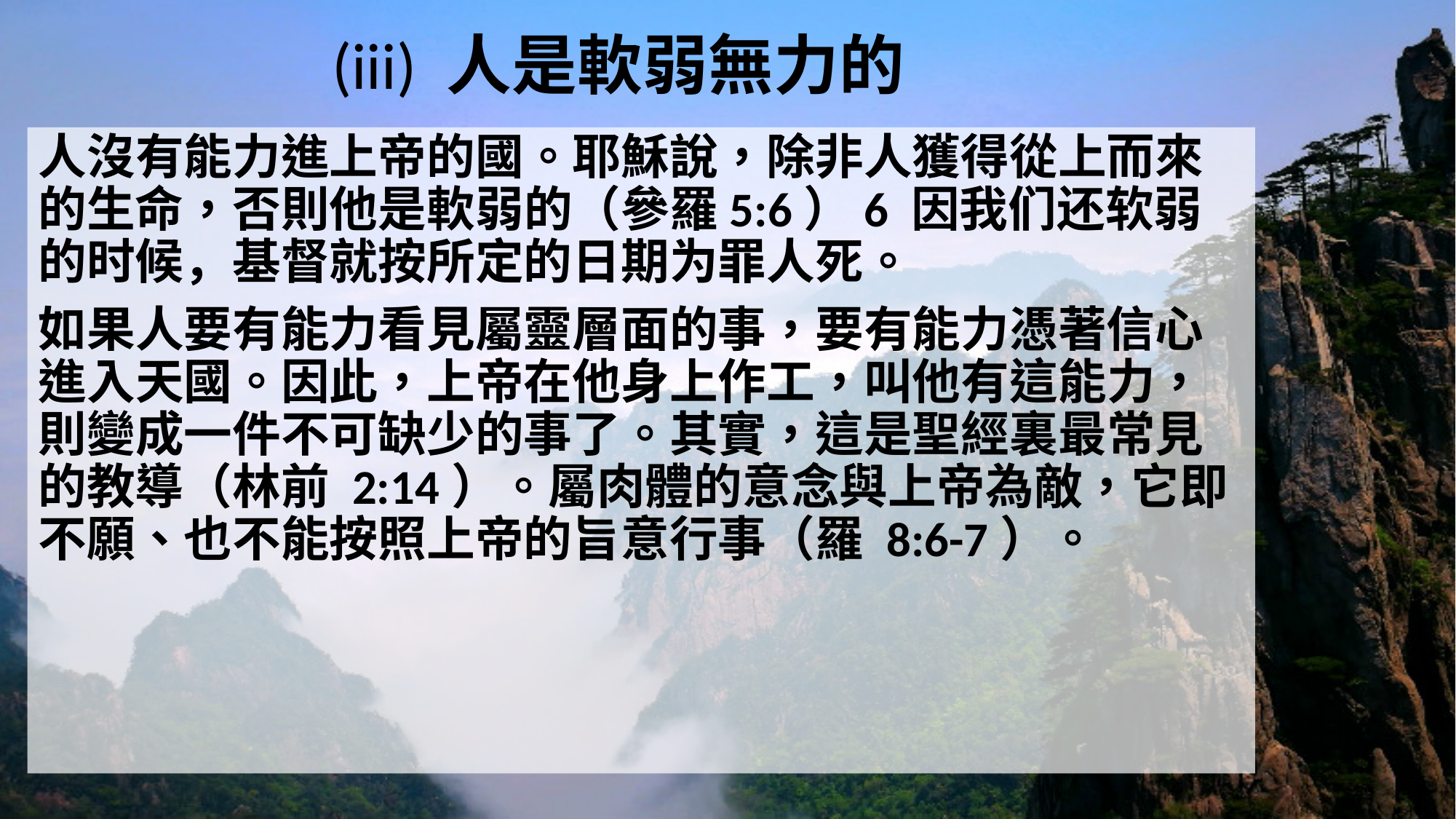

# (iii) 人是軟弱無力的
人沒有能力進上帝的國。耶穌說，除非人獲得從上而來的生命，否則他是軟弱的（參羅5:6）6 因我们还软弱的时候，基督就按所定的日期为罪人死。
如果人要有能力看見屬靈層面的事，要有能力憑著信心進入天國。因此，上帝在他身上作工，叫他有這能力，則變成一件不可缺少的事了。其實，這是聖經裏最常見的教導（林前 2:14）。屬肉體的意念與上帝為敵，它即不願、也不能按照上帝的旨意行事（羅 8:6-7）。